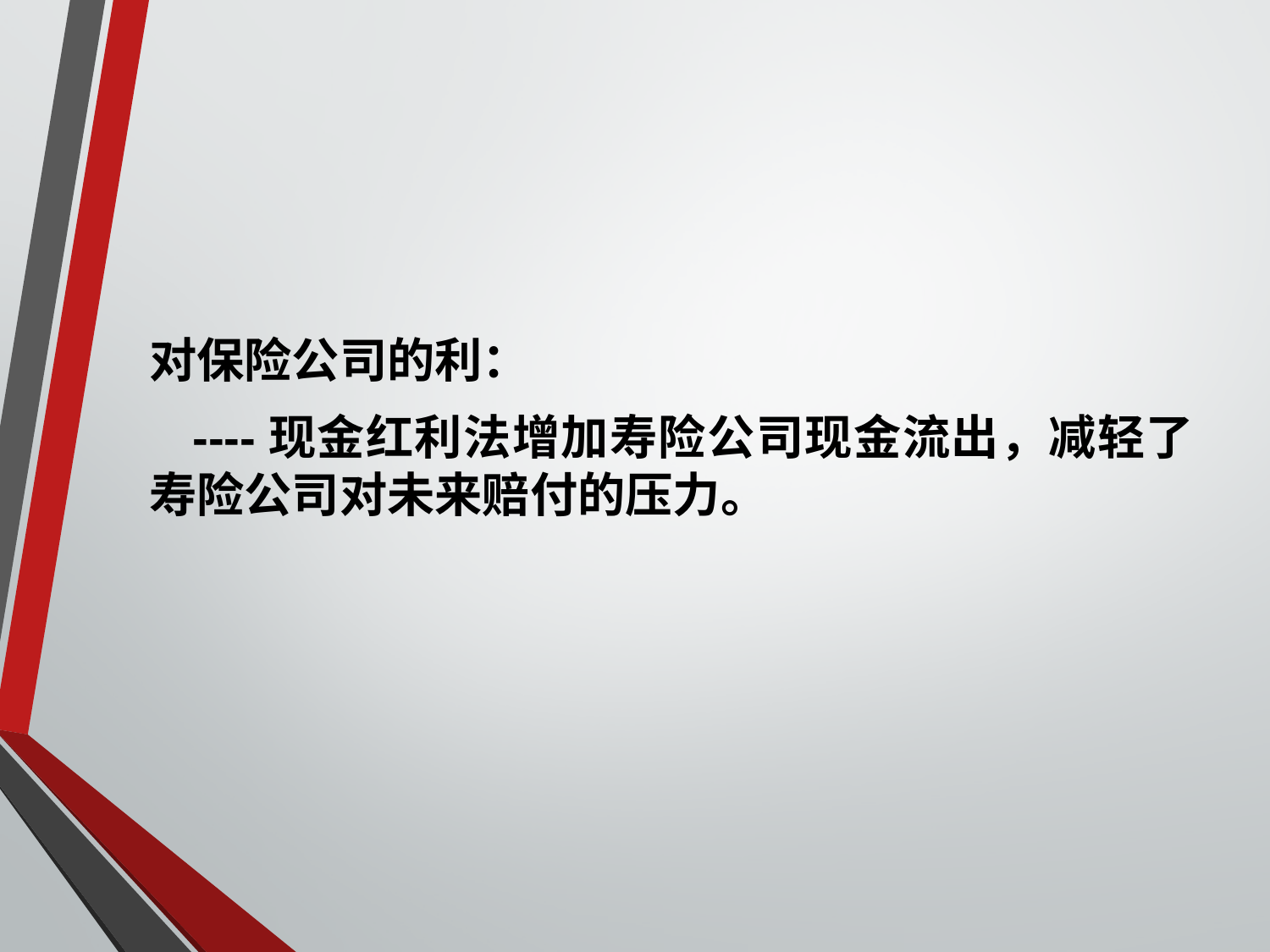

对保险公司的利：
   ----现金红利法增加寿险公司现金流出，减轻了寿险公司对未来赔付的压力。